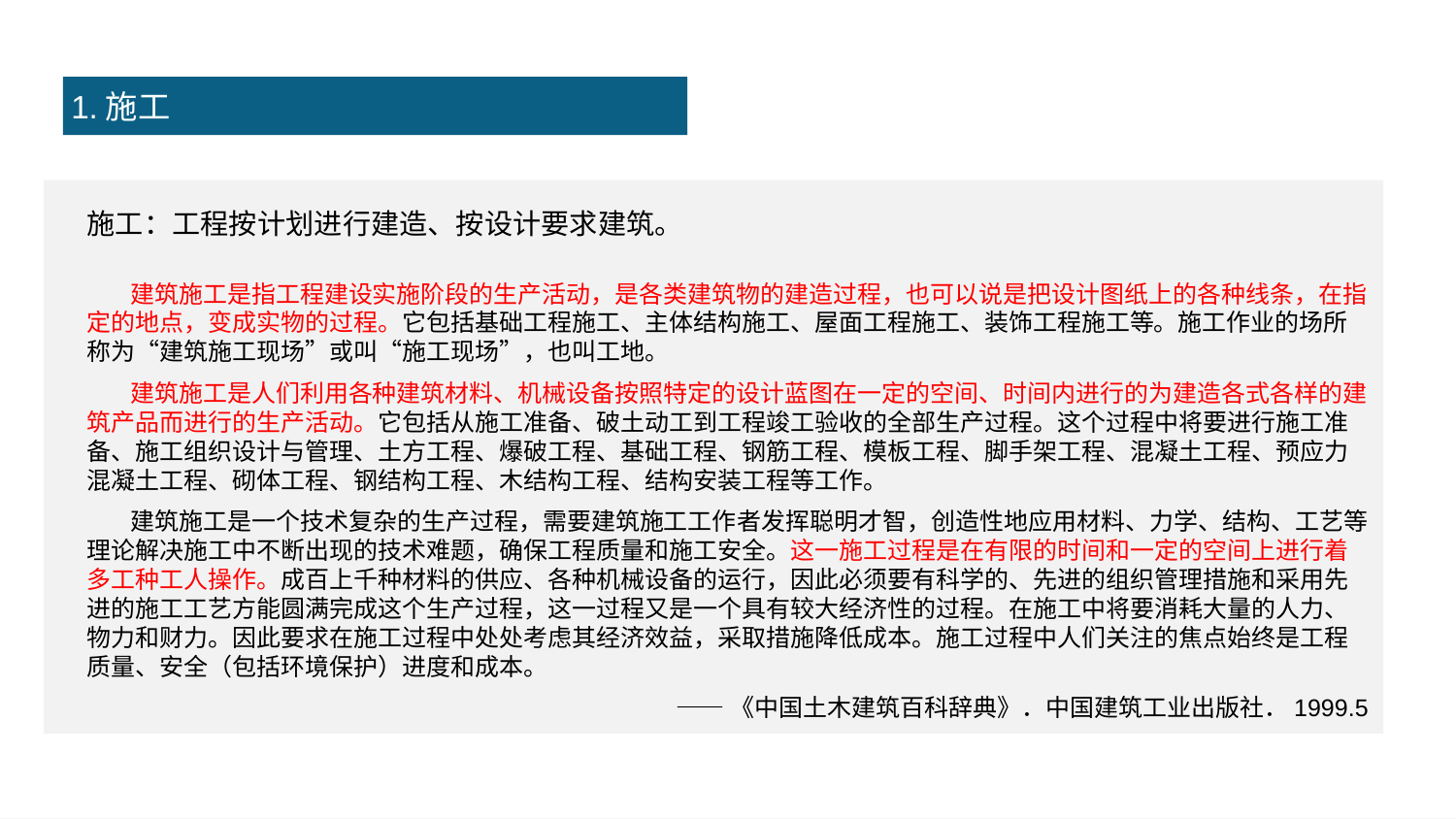

1.施工

施工：工程按计划进行建造、按设计要求建筑。

       建筑施工是指工程建设实施阶段的生产活动，是各类建筑物的建造过程，也可以说是把设计图纸上的各种线条，在指定的地点，变成实物的过程。它包括基础工程施工、主体结构施工、屋面工程施工、装饰工程施工等。施工作业的场所称为“建筑施工现场”或叫“施工现场”，也叫工地。
       建筑施工是人们利用各种建筑材料、机械设备按照特定的设计蓝图在一定的空间、时间内进行的为建造各式各样的建筑产品而进行的生产活动。它包括从施工准备、破土动工到工程竣工验收的全部生产过程。这个过程中将要进行施工准备、施工组织设计与管理、土方工程、爆破工程、基础工程、钢筋工程、模板工程、脚手架工程、混凝土工程、预应力混凝土工程、砌体工程、钢结构工程、木结构工程、结构安装工程等工作。
       建筑施工是一个技术复杂的生产过程，需要建筑施工工作者发挥聪明才智，创造性地应用材料、力学、结构、工艺等理论解决施工中不断出现的技术难题，确保工程质量和施工安全。这一施工过程是在有限的时间和一定的空间上进行着多工种工人操作。成百上千种材料的供应、各种机械设备的运行，因此必须要有科学的、先进的组织管理措施和采用先进的施工工艺方能圆满完成这个生产过程，这一过程又是一个具有较大经济性的过程。在施工中将要消耗大量的人力、物力和财力。因此要求在施工过程中处处考虑其经济效益，采取措施降低成本。施工过程中人们关注的焦点始终是工程质量、安全（包括环境保护）进度和成本。
——《中国土木建筑百科辞典》．中国建筑工业出版社．1999.5